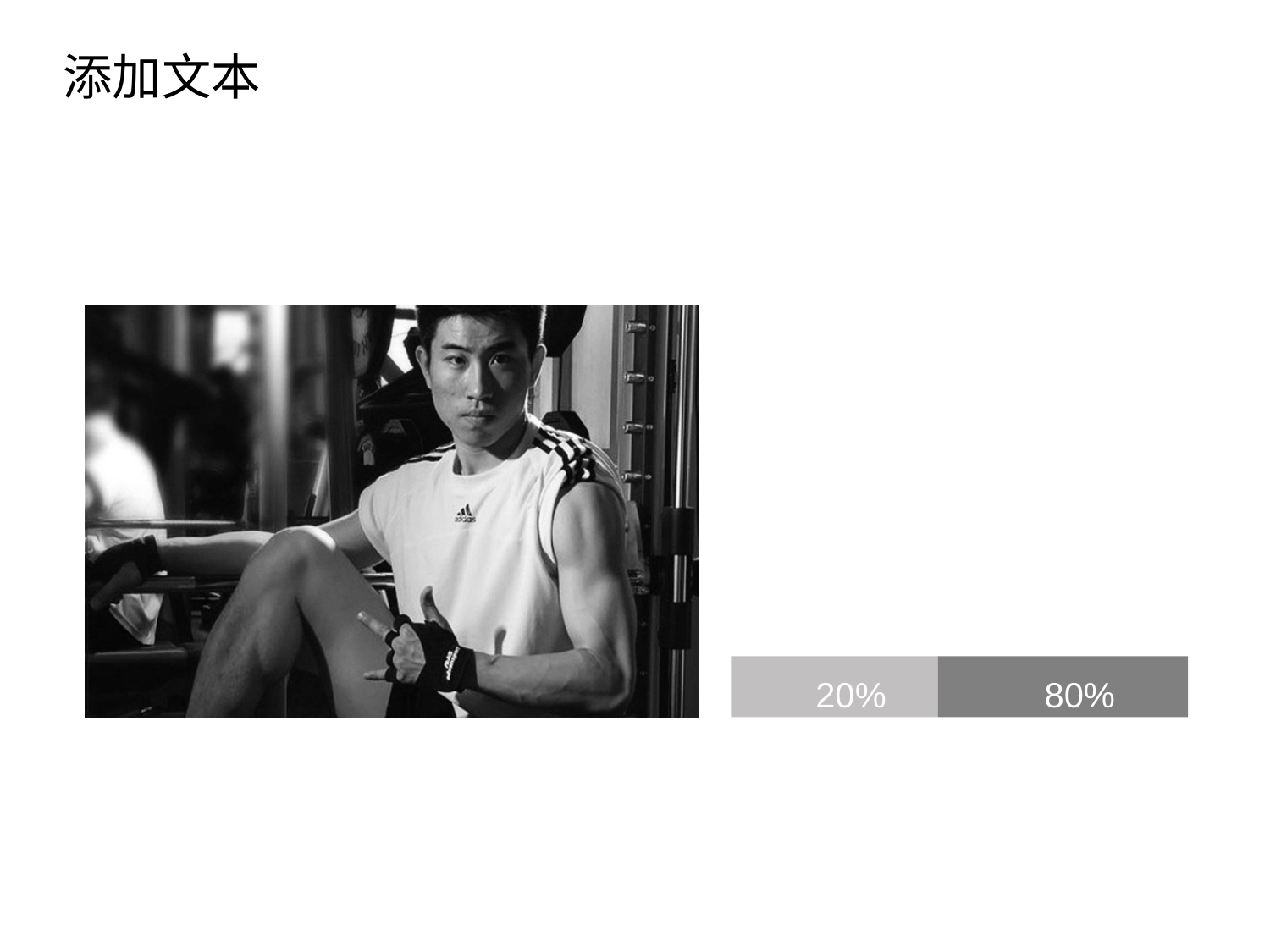

添加文本
点击添加文本

20%
80%
点击添加文本
点击添加文本
点击添加文本